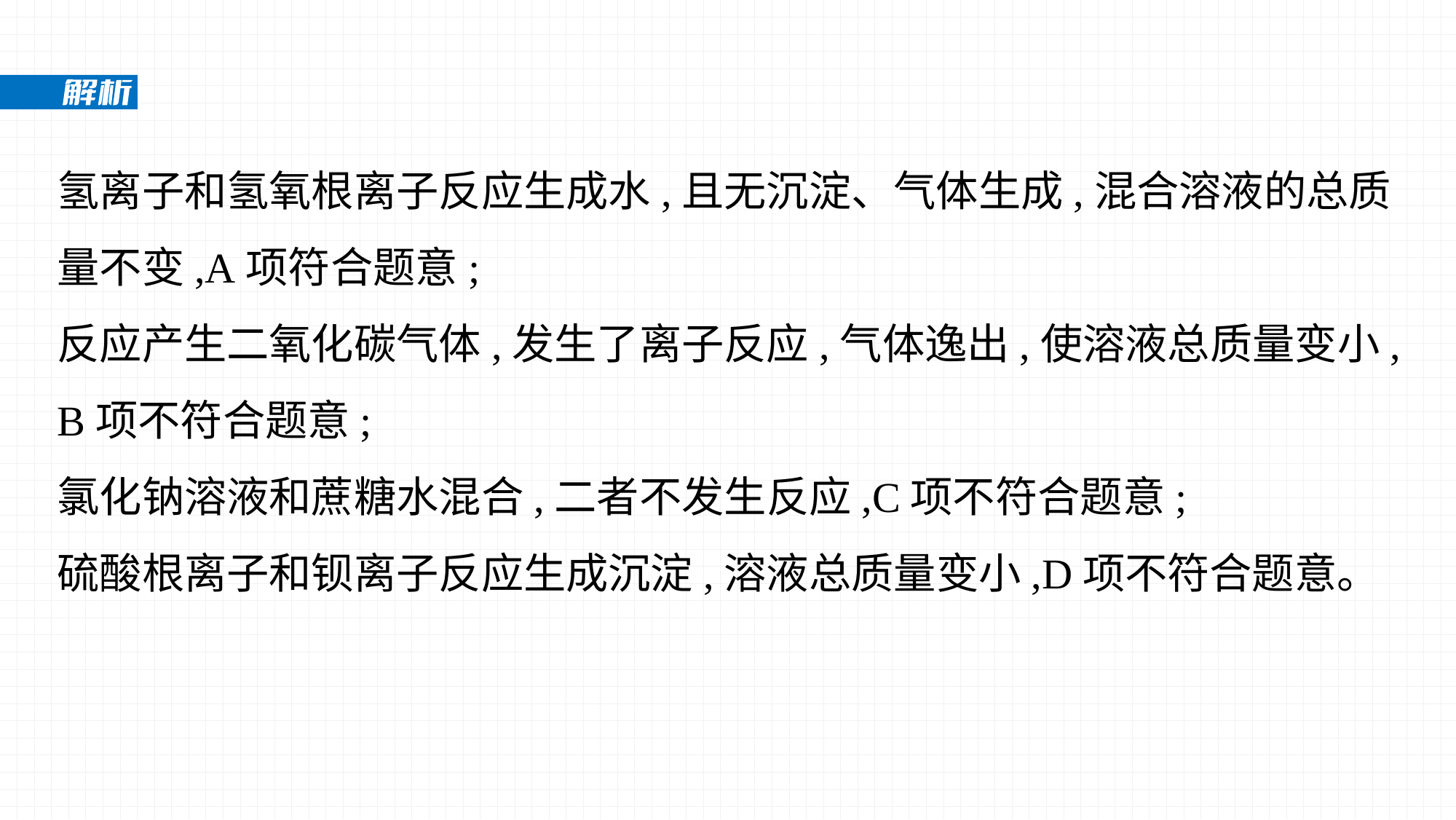

氢离子和氢氧根离子反应生成水,且无沉淀、气体生成,混合溶液的总质量不变,A项符合题意;
反应产生二氧化碳气体,发生了离子反应,气体逸出,使溶液总质量变小,B项不符合题意;
氯化钠溶液和蔗糖水混合,二者不发生反应,C项不符合题意;
硫酸根离子和钡离子反应生成沉淀,溶液总质量变小,D项不符合题意。